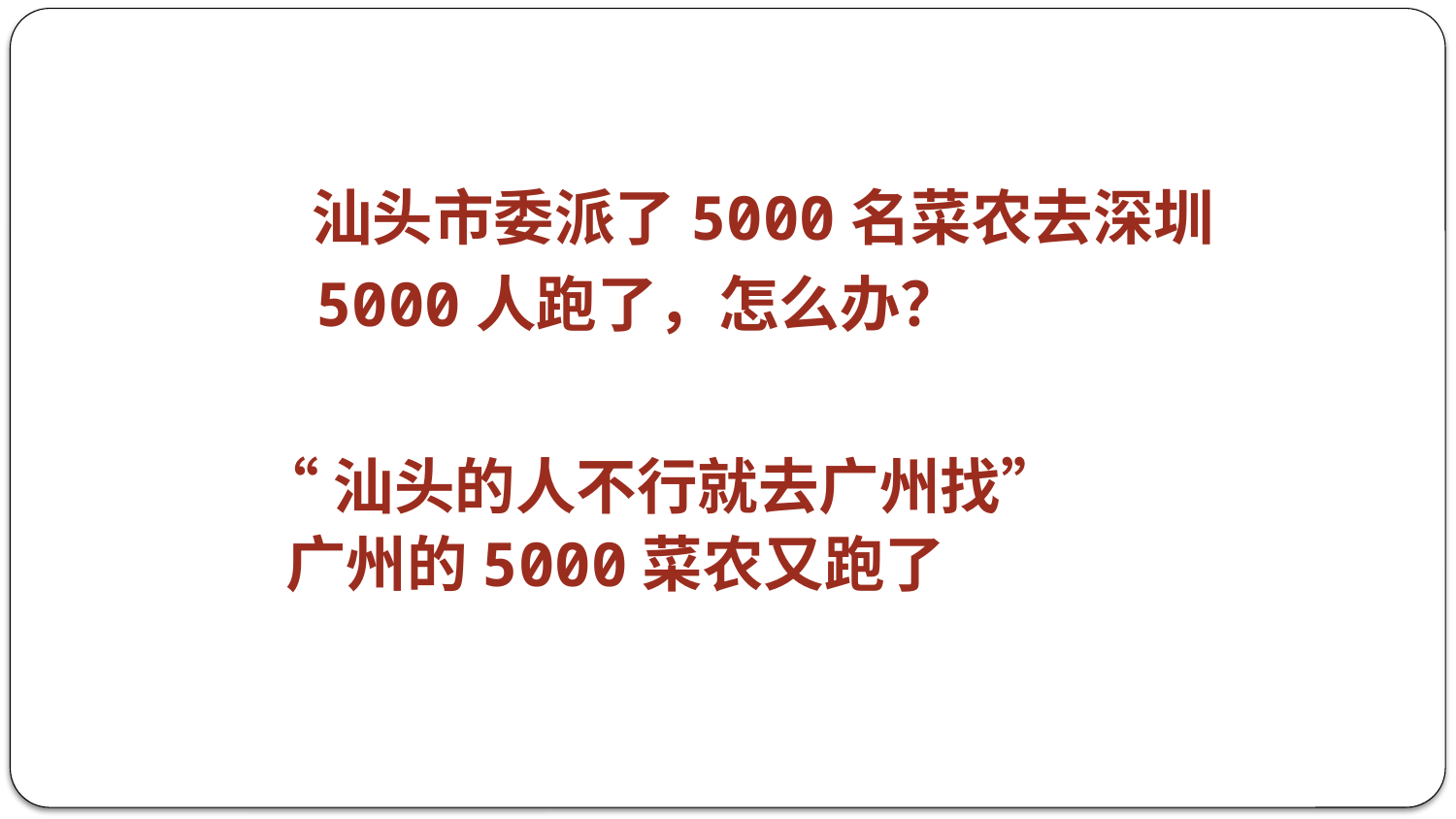

汕头市委派了5000名菜农去深圳
  5000人跑了，怎么办？
 “汕头的人不行就去广州找”
  广州的5000菜农又跑了